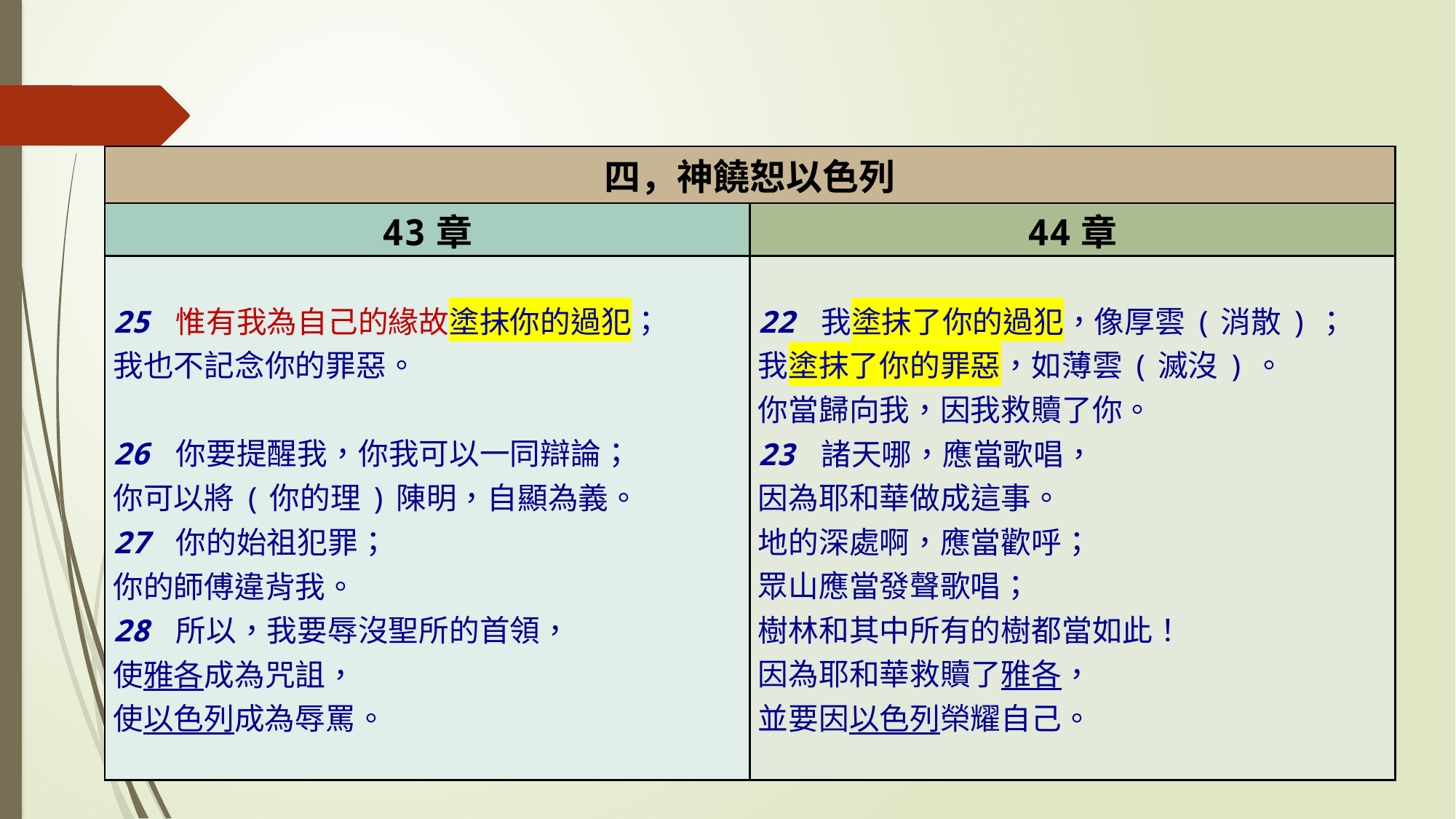

| 四，神饒恕以色列 |  |
| --- | --- |
| 43章 | 44章 |
| 25 惟有我為自己的緣故塗抹你的過犯； 我也不記念你的罪惡。 26 你要提醒我，你我可以一同辯論； 你可以將(你的理)陳明，自顯為義。 27 你的始祖犯罪； 你的師傅違背我。 28 所以，我要辱沒聖所的首領， 使雅各成為咒詛， 使以色列成為辱罵。 | 22 我塗抹了你的過犯，像厚雲(消散)； 我塗抹了你的罪惡，如薄雲(滅沒)。 你當歸向我，因我救贖了你。 23 諸天哪，應當歌唱， 因為耶和華做成這事。 地的深處啊，應當歡呼； 眾山應當發聲歌唱； 樹林和其中所有的樹都當如此！ 因為耶和華救贖了雅各， 並要因以色列榮耀自己。 |